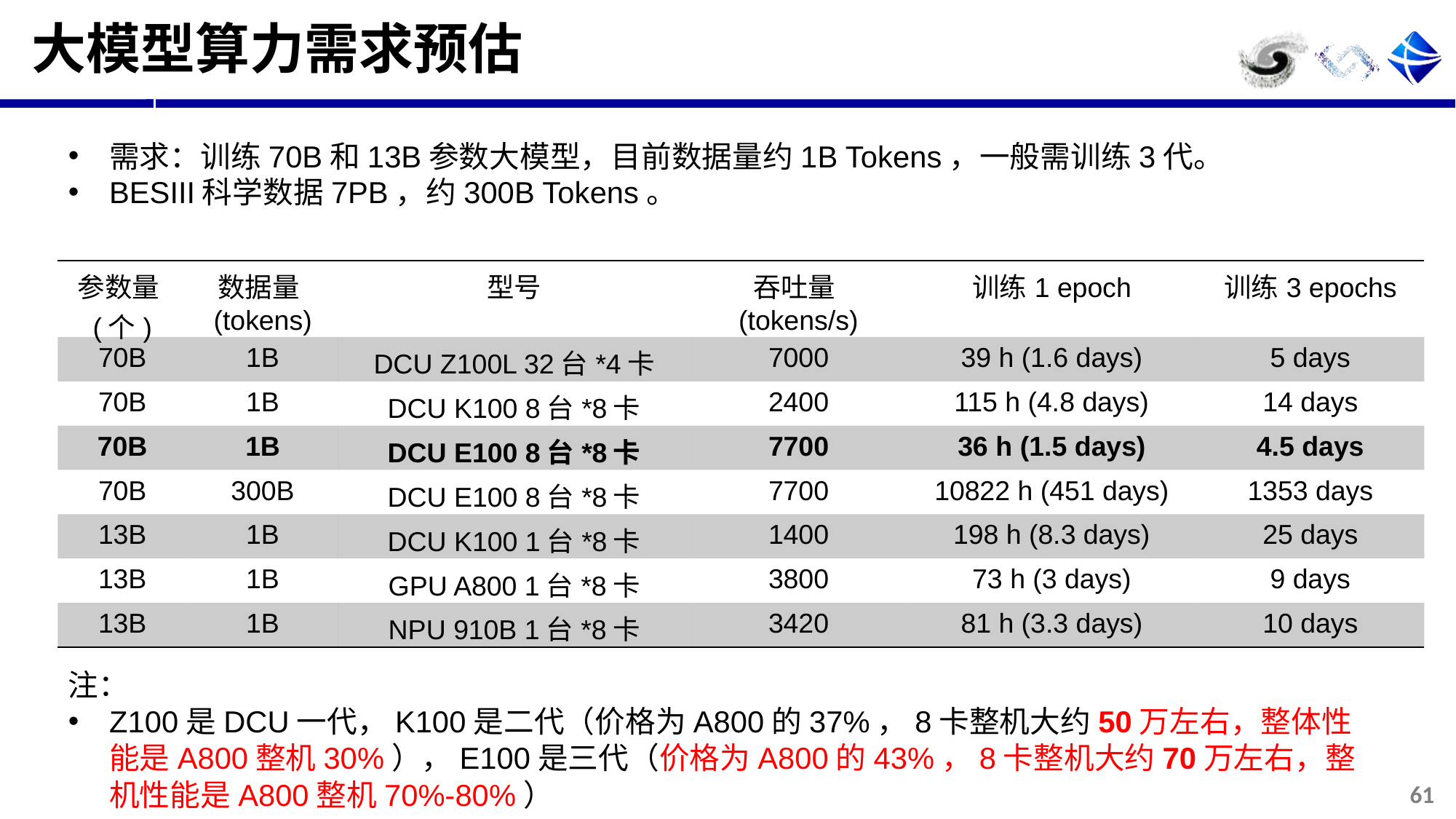

# 大模型算力需求预估
需求：训练70B和13B参数大模型，目前数据量约1B Tokens，一般需训练3代。
BESIII科学数据7PB，约300B Tokens。
| 参数量(个) | 数据量(tokens) | 型号 | 吞吐量(tokens/s) | 训练1 epoch | 训练3 epochs |
| --- | --- | --- | --- | --- | --- |
| 70B | 1B | DCU Z100L 32台\*4卡 | 7000 | 39 h (1.6 days) | 5 days |
| 70B | 1B | DCU K100 8台\*8卡 | 2400 | 115 h (4.8 days) | 14 days |
| 70B | 1B | DCU E100 8台\*8卡 | 7700 | 36 h (1.5 days) | 4.5 days |
| 70B | 300B | DCU E100 8台\*8卡 | 7700 | 10822 h (451 days) | 1353 days |
| 13B | 1B | DCU K100 1台\*8卡 | 1400 | 198 h (8.3 days) | 25 days |
| 13B | 1B | GPU A800 1台\*8卡 | 3800 | 73 h (3 days) | 9 days |
| 13B | 1B | NPU 910B 1台\*8卡 | 3420 | 81 h (3.3 days) | 10 days |
注：
Z100是DCU一代，K100是二代（价格为A800的37%，8卡整机大约50万左右，整体性能是A800整机30%），E100是三代（价格为A800的43%，8卡整机大约70万左右，整机性能是A800整机70%-80%）